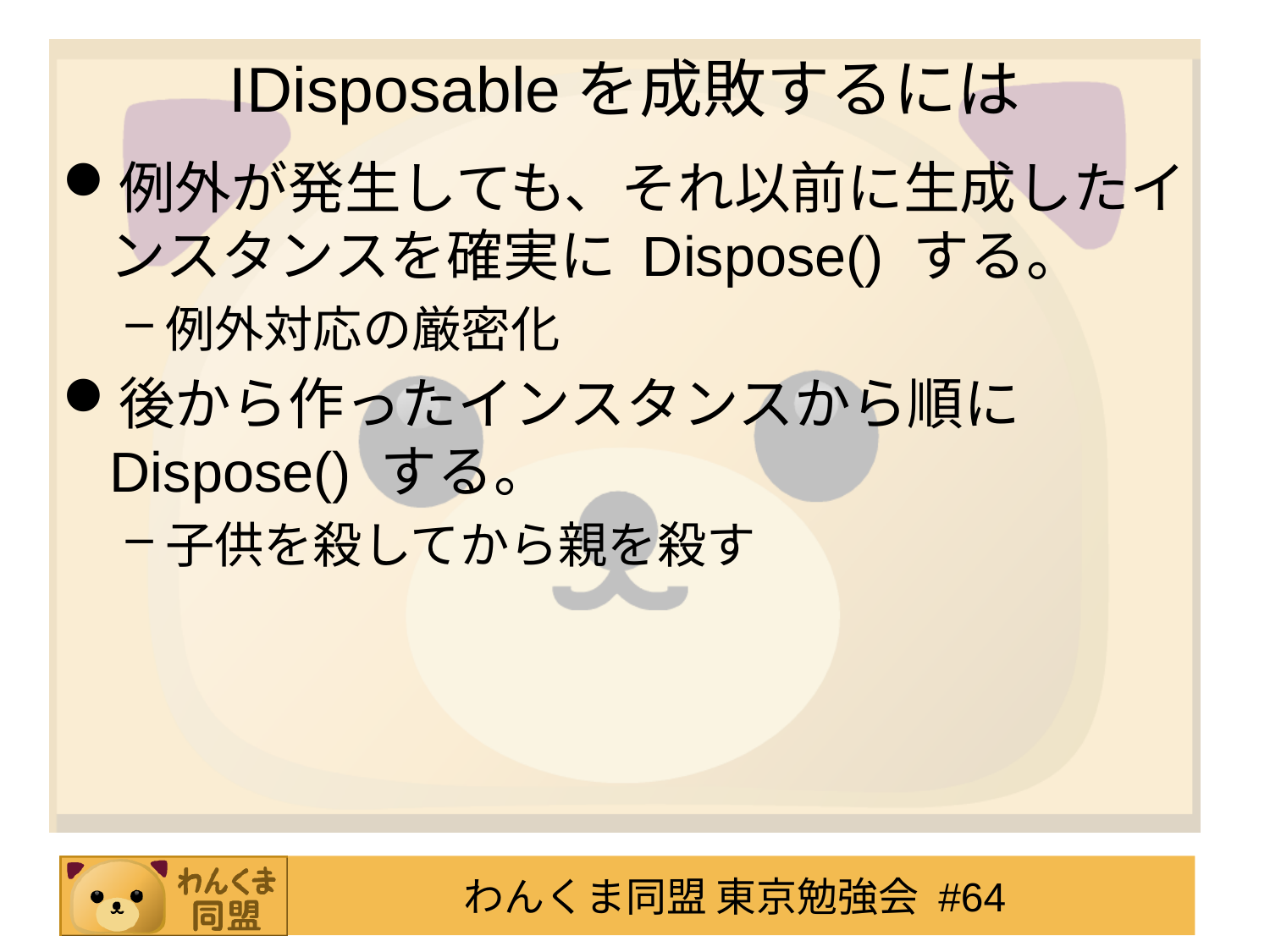

# IDisposableを成敗するには
例外が発生しても、それ以前に生成したインスタンスを確実に Dispose() する。
例外対応の厳密化
後から作ったインスタンスから順に Dispose() する。
子供を殺してから親を殺す